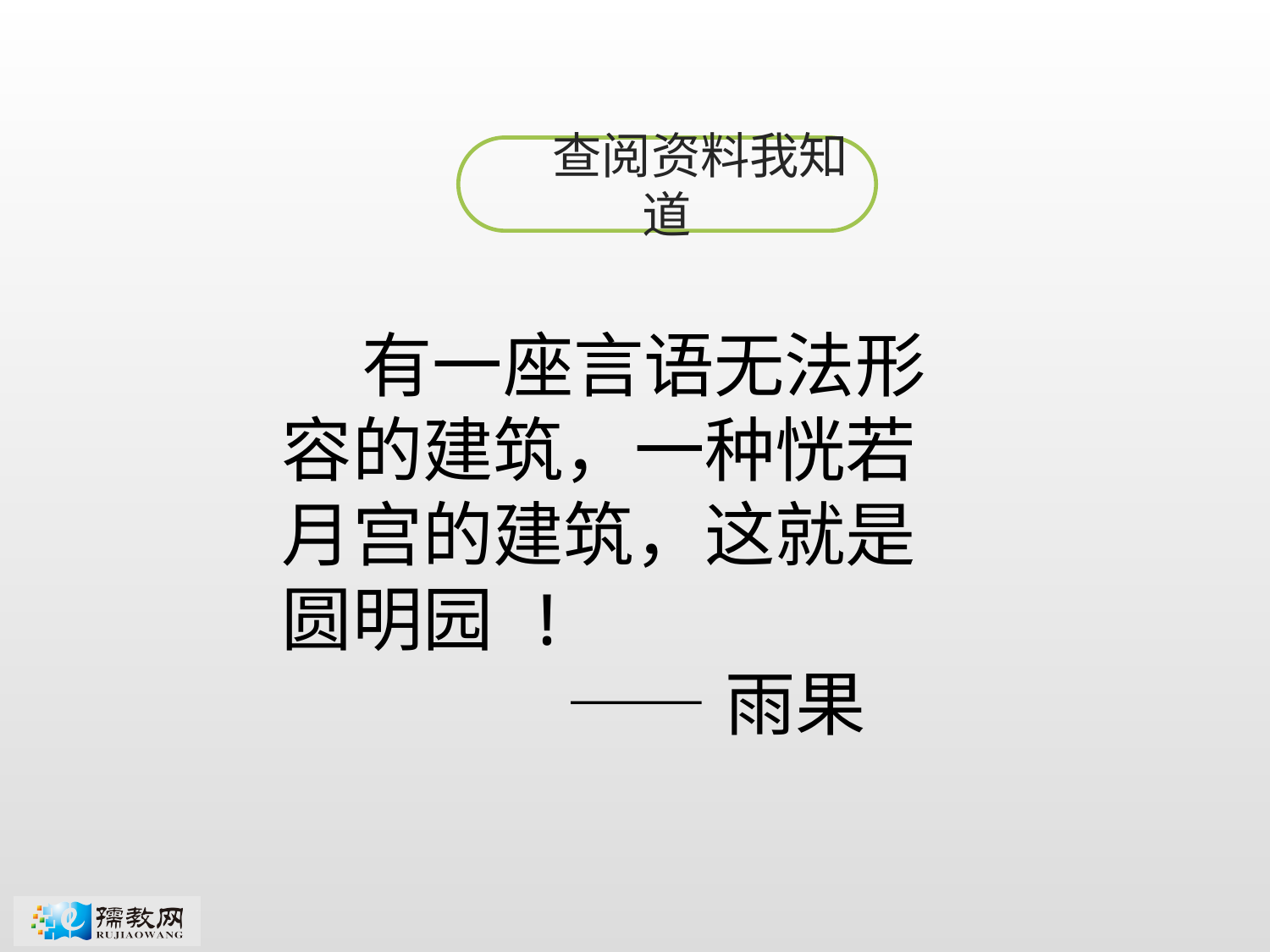

查阅资料我知道

    有一座言语无法形容的建筑，一种恍若月宫的建筑，这就是圆明园 !
                  ——雨果